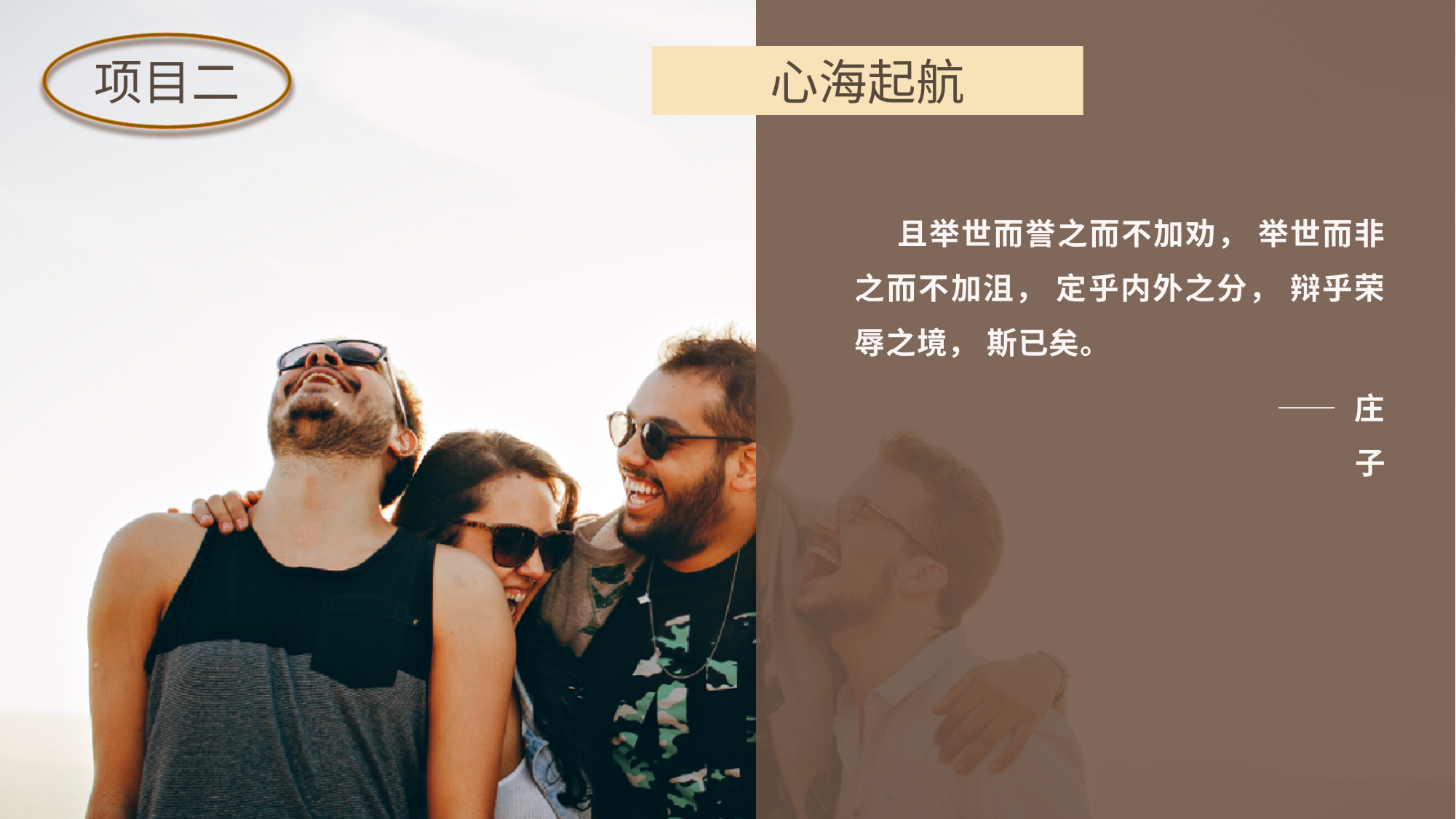

项目二
心海起航
    且举世而誉之而不加劝， 举世而非之而不加沮， 定乎内外之分， 辩乎荣辱之境， 斯已矣。
                                                    —— 庄子